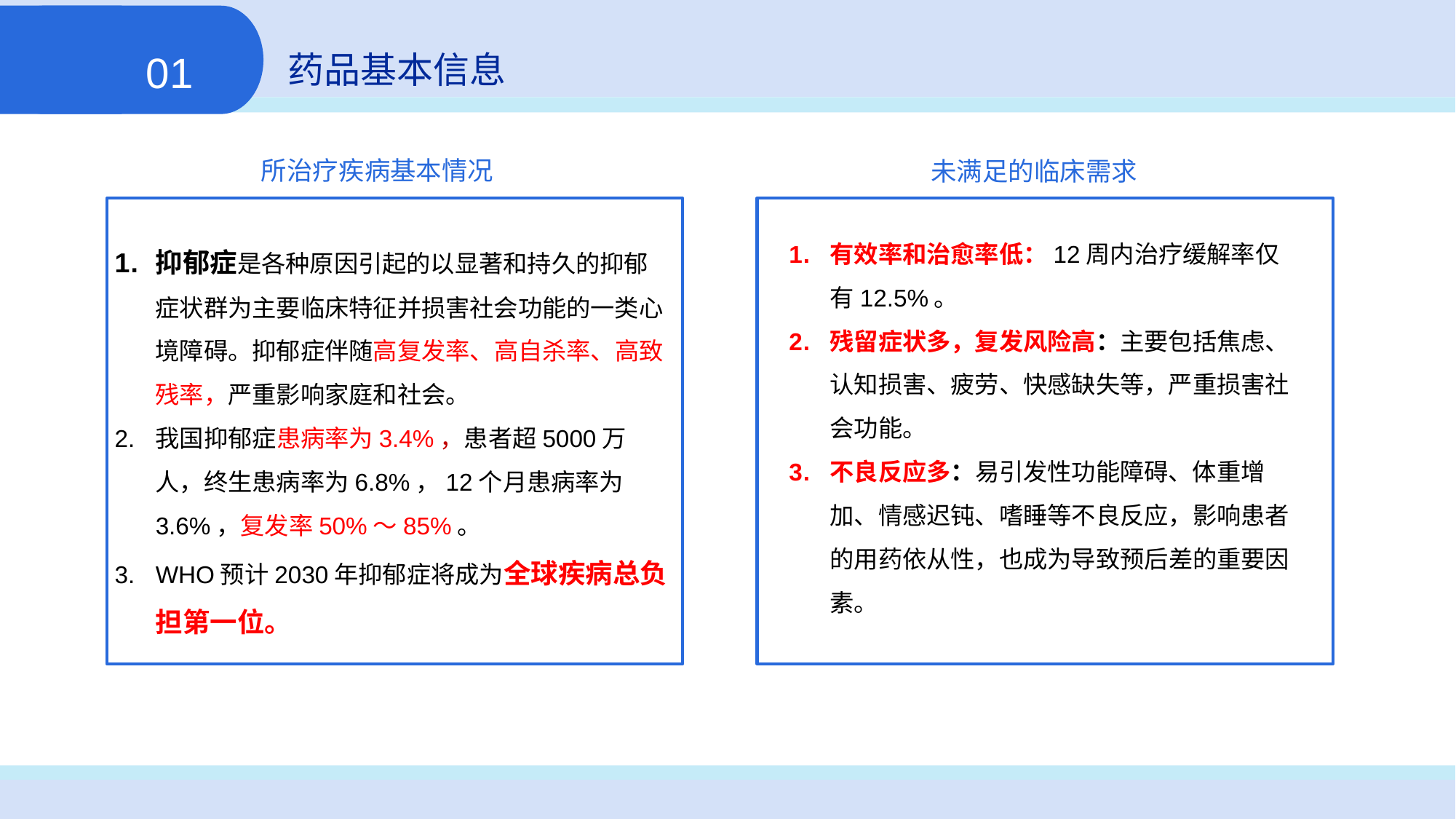

01
药品基本信息

所治疗疾病基本情况
未满足的临床需求

有效率和治愈率低：12周内治疗缓解率仅有12.5%。
残留症状多，复发风险高：主要包括焦虑、认知损害、疲劳、快感缺失等，严重损害社会功能。
不良反应多：易引发性功能障碍、体重增加、情感迟钝、嗜睡等不良反应，影响患者的用药依从性，也成为导致预后差的重要因素。
抑郁症是各种原因引起的以显著和持久的抑郁症状群为主要临床特征并损害社会功能的一类心境障碍。抑郁症伴随高复发率、高自杀率、高致残率，严重影响家庭和社会。
我国抑郁症患病率为3.4%，患者超5000万人，终生患病率为6.8%，12个月患病率为3.6%，复发率50%～85%。
WHO预计2030年抑郁症将成为全球疾病总负担第一位。